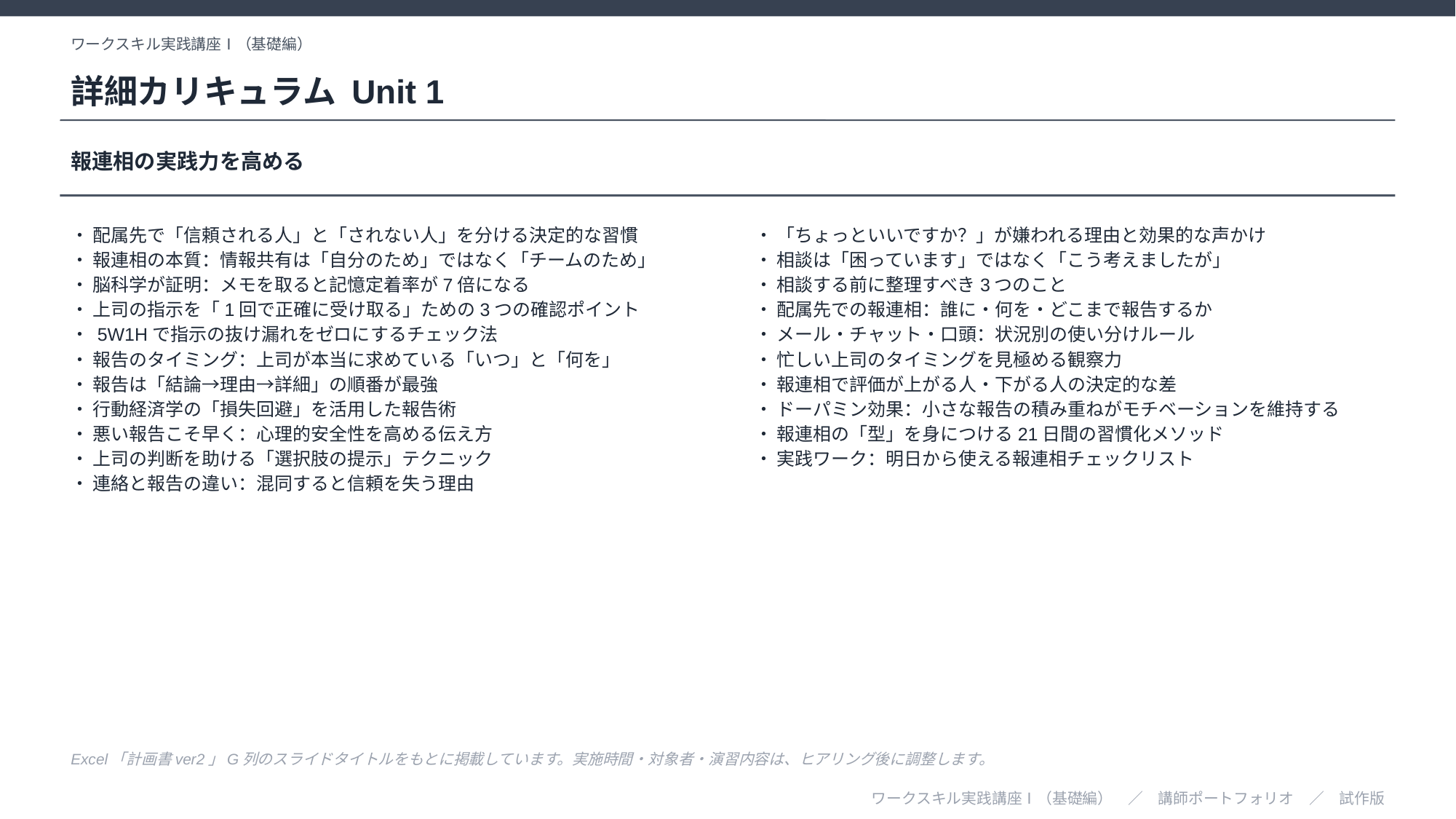

ワークスキル実践講座Ⅰ（基礎編）
詳細カリキュラム Unit 1

報連相の実践力を高める

・ 配属先で「信頼される人」と「されない人」を分ける決定的な習慣
・ 報連相の本質：情報共有は「自分のため」ではなく「チームのため」
・ 脳科学が証明：メモを取ると記憶定着率が7倍になる
・ 上司の指示を「1回で正確に受け取る」ための3つの確認ポイント
・ 5W1Hで指示の抜け漏れをゼロにするチェック法
・ 報告のタイミング：上司が本当に求めている「いつ」と「何を」
・ 報告は「結論→理由→詳細」の順番が最強
・ 行動経済学の「損失回避」を活用した報告術
・ 悪い報告こそ早く：心理的安全性を高める伝え方
・ 上司の判断を助ける「選択肢の提示」テクニック
・ 連絡と報告の違い：混同すると信頼を失う理由
・ 「ちょっといいですか？」が嫌われる理由と効果的な声かけ
・ 相談は「困っています」ではなく「こう考えましたが」
・ 相談する前に整理すべき3つのこと
・ 配属先での報連相：誰に・何を・どこまで報告するか
・ メール・チャット・口頭：状況別の使い分けルール
・ 忙しい上司のタイミングを見極める観察力
・ 報連相で評価が上がる人・下がる人の決定的な差
・ ドーパミン効果：小さな報告の積み重ねがモチベーションを維持する
・ 報連相の「型」を身につける21日間の習慣化メソッド
・ 実践ワーク：明日から使える報連相チェックリスト
Excel「計画書ver2」G列のスライドタイトルをもとに掲載しています。実施時間・対象者・演習内容は、ヒアリング後に調整します。
ワークスキル実践講座Ⅰ（基礎編）　／　講師ポートフォリオ　／　試作版